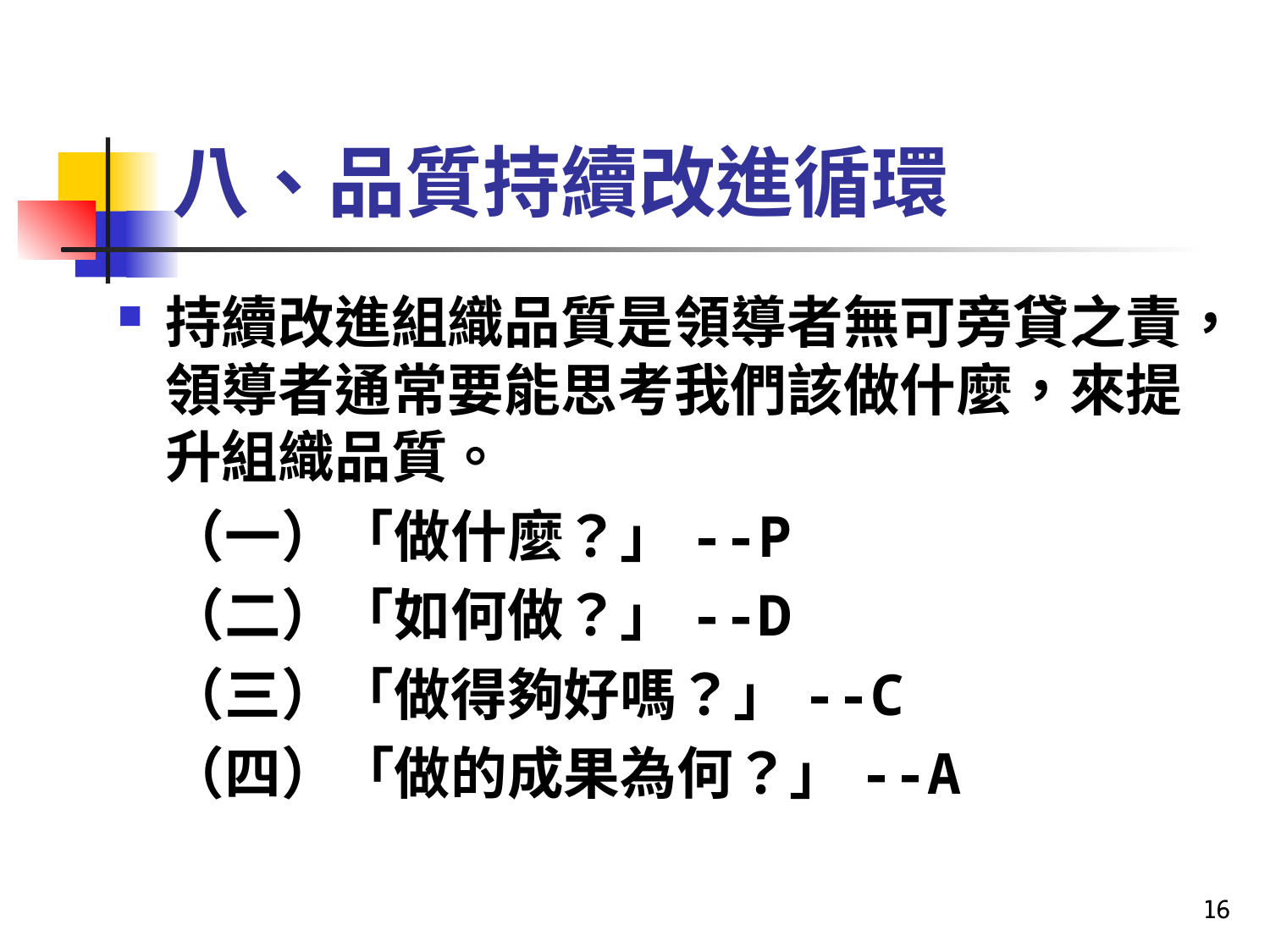

# 八、品質持續改進循環
持續改進組織品質是領導者無可旁貸之責，領導者通常要能思考我們該做什麼，來提升組織品質。
（一）「做什麼？」--P
（二）「如何做？」--D
（三）「做得夠好嗎？」--C
（四）「做的成果為何？」--A
16